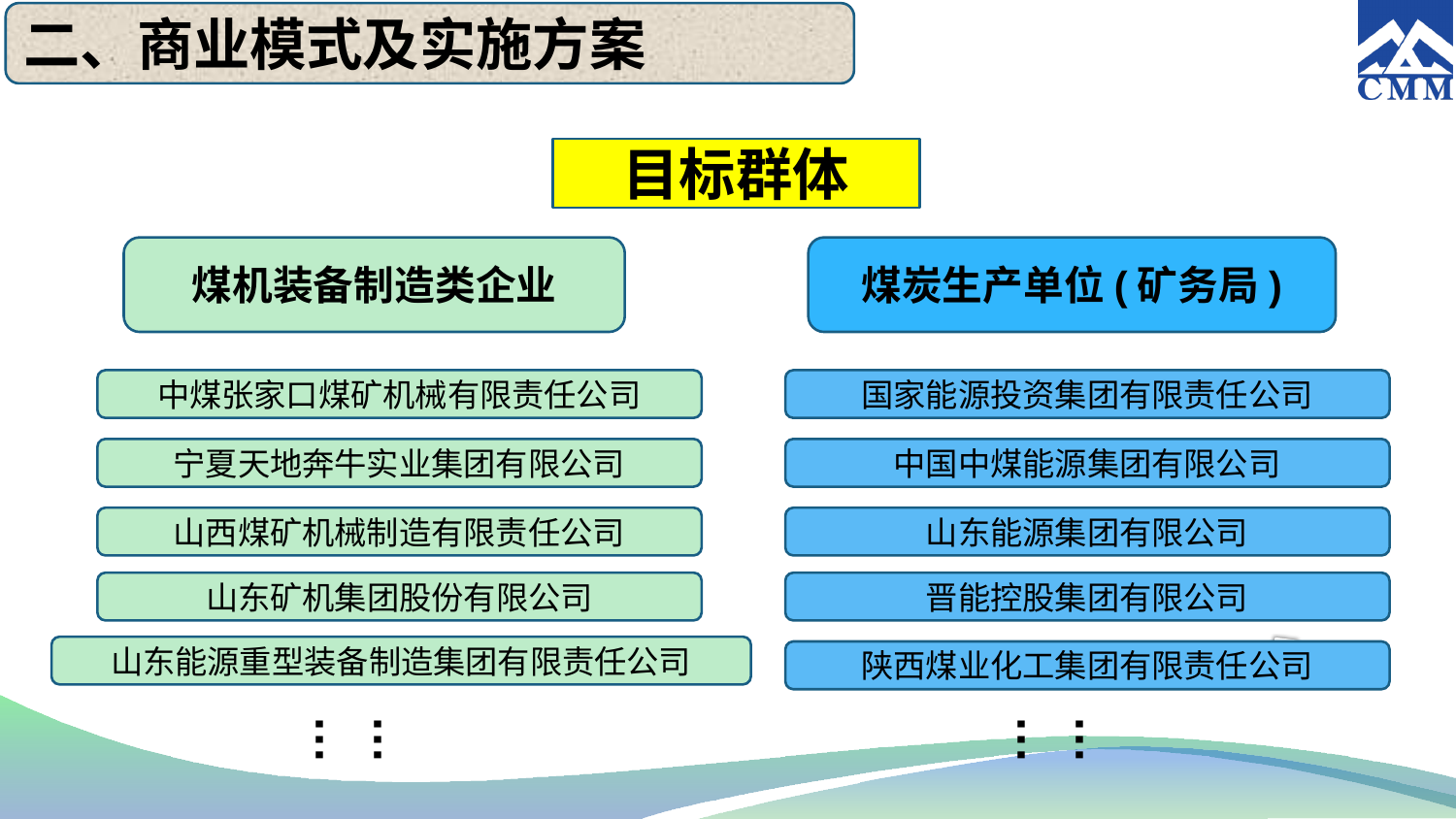

二、商业模式及实施方案
目标群体
煤机装备制造类企业
煤炭生产单位(矿务局)
中煤张家口煤矿机械有限责任公司
国家能源投资集团有限责任公司
宁夏天地奔牛实业集团有限公司
中国中煤能源集团有限公司
山西煤矿机械制造有限责任公司
山东能源集团有限公司
山东矿机集团股份有限公司
晋能控股集团有限公司
山东能源重型装备制造集团有限责任公司
陕西煤业化工集团有限责任公司
……
……